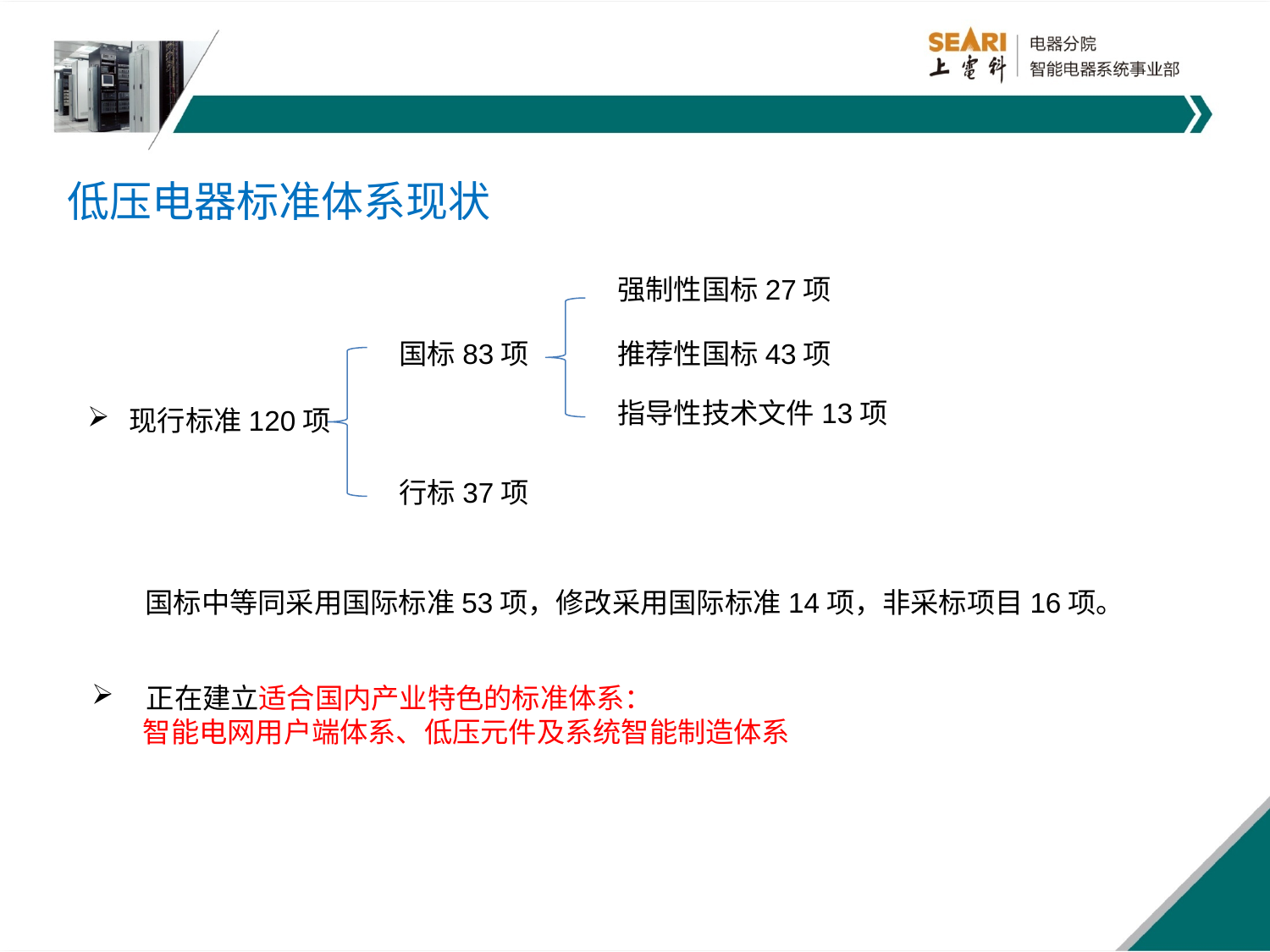

低压电器标准体系现状
强制性国标27项

国标83项
推荐性国标43项

指导性技术文件13项
  现行标准120项
行标37项
国标中等同采用国际标准53项，修改采用国际标准14项，非采标项目16项。
    正在建立适合国内产业特色的标准体系：
       智能电网用户端体系、低压元件及系统智能制造体系